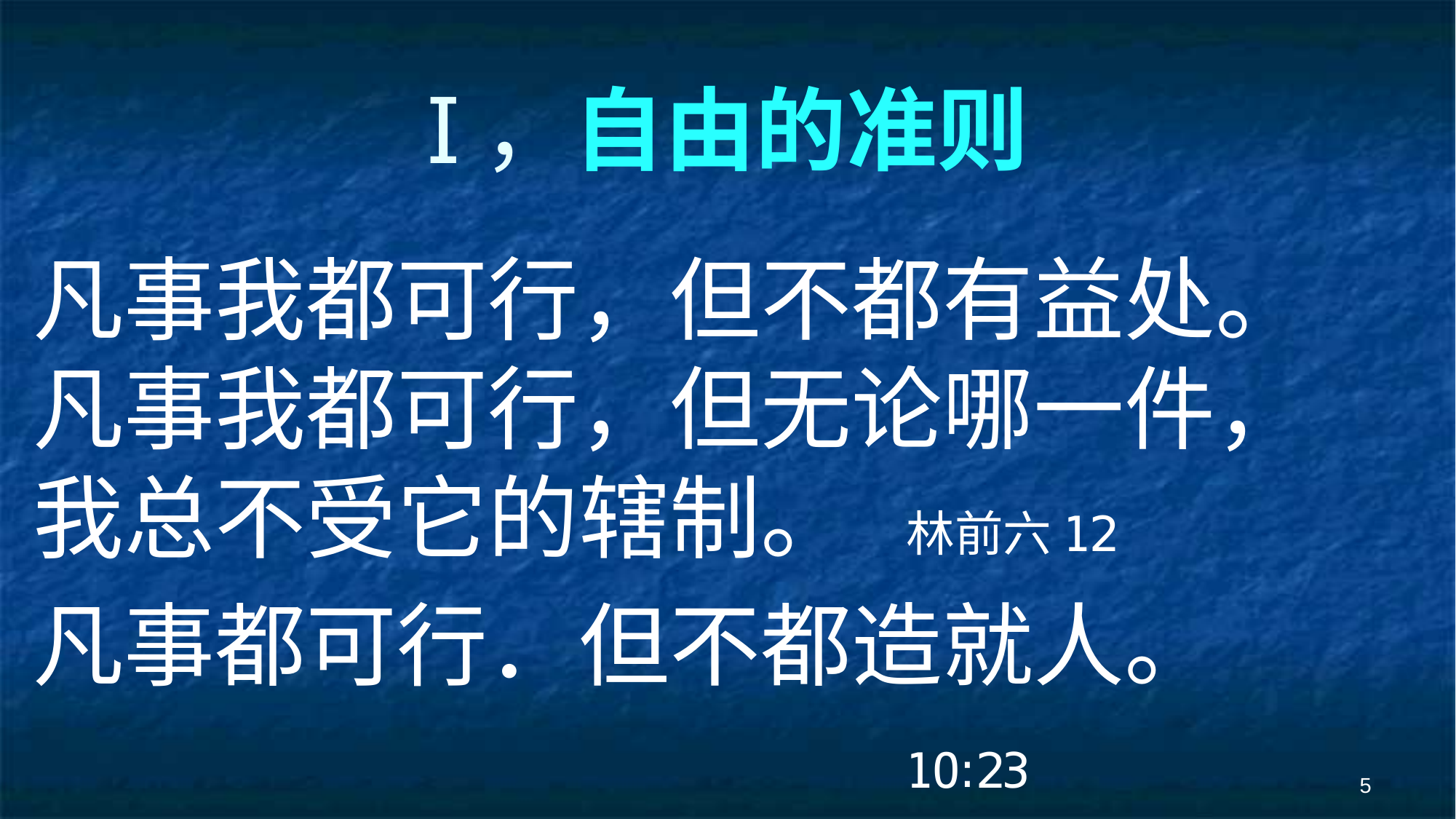

# I，自由的准则
凡事我都可行，但不都有益处。凡事我都可行，但无论哪一件，我总不受它的辖制。	林前六12
凡事都可行．但不都造就人。										10:23

5